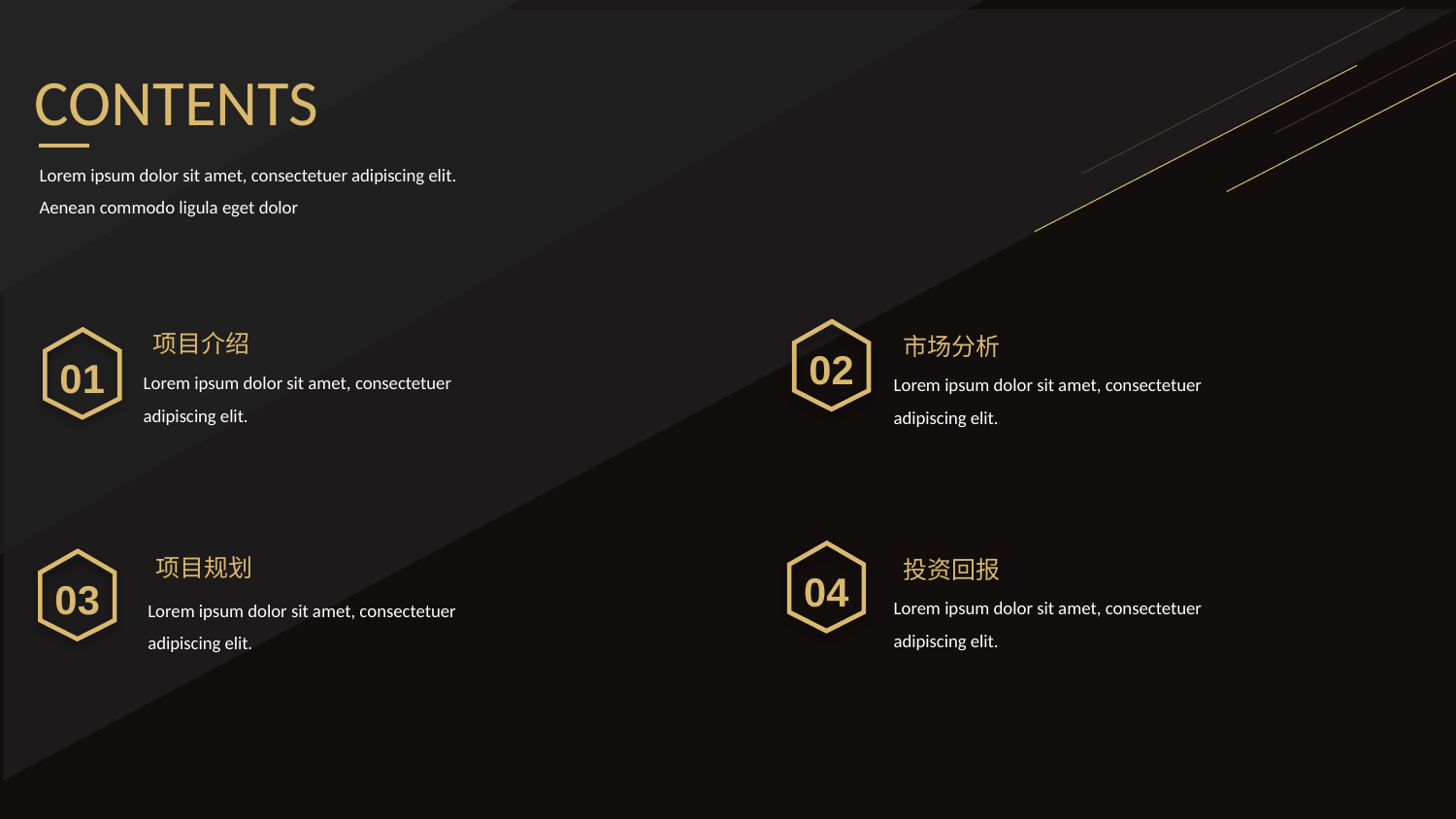

CONTENTS
Lorem ipsum dolor sit amet, consectetuer adipiscing elit. Aenean commodo ligula eget dolor

02
项目介绍
市场分析

01
Lorem ipsum dolor sit amet, consectetuer adipiscing elit.
Lorem ipsum dolor sit amet, consectetuer adipiscing elit.

04
项目规划
投资回报

03
Lorem ipsum dolor sit amet, consectetuer adipiscing elit.
Lorem ipsum dolor sit amet, consectetuer adipiscing elit.